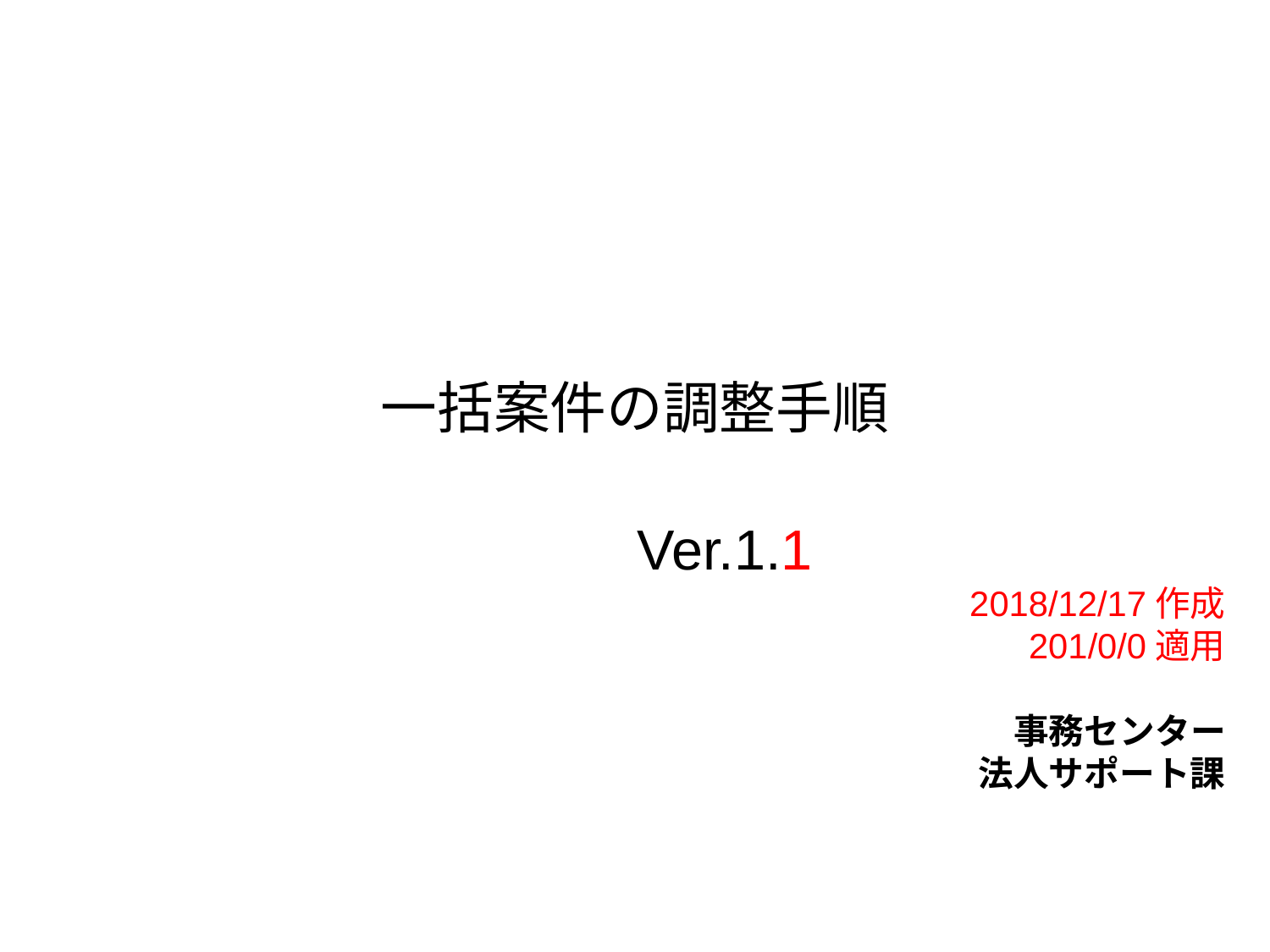

# 一括案件の調整手順
Ver.1.1
2018/12/17作成
201/0/0適用

事務センター
法人サポート課